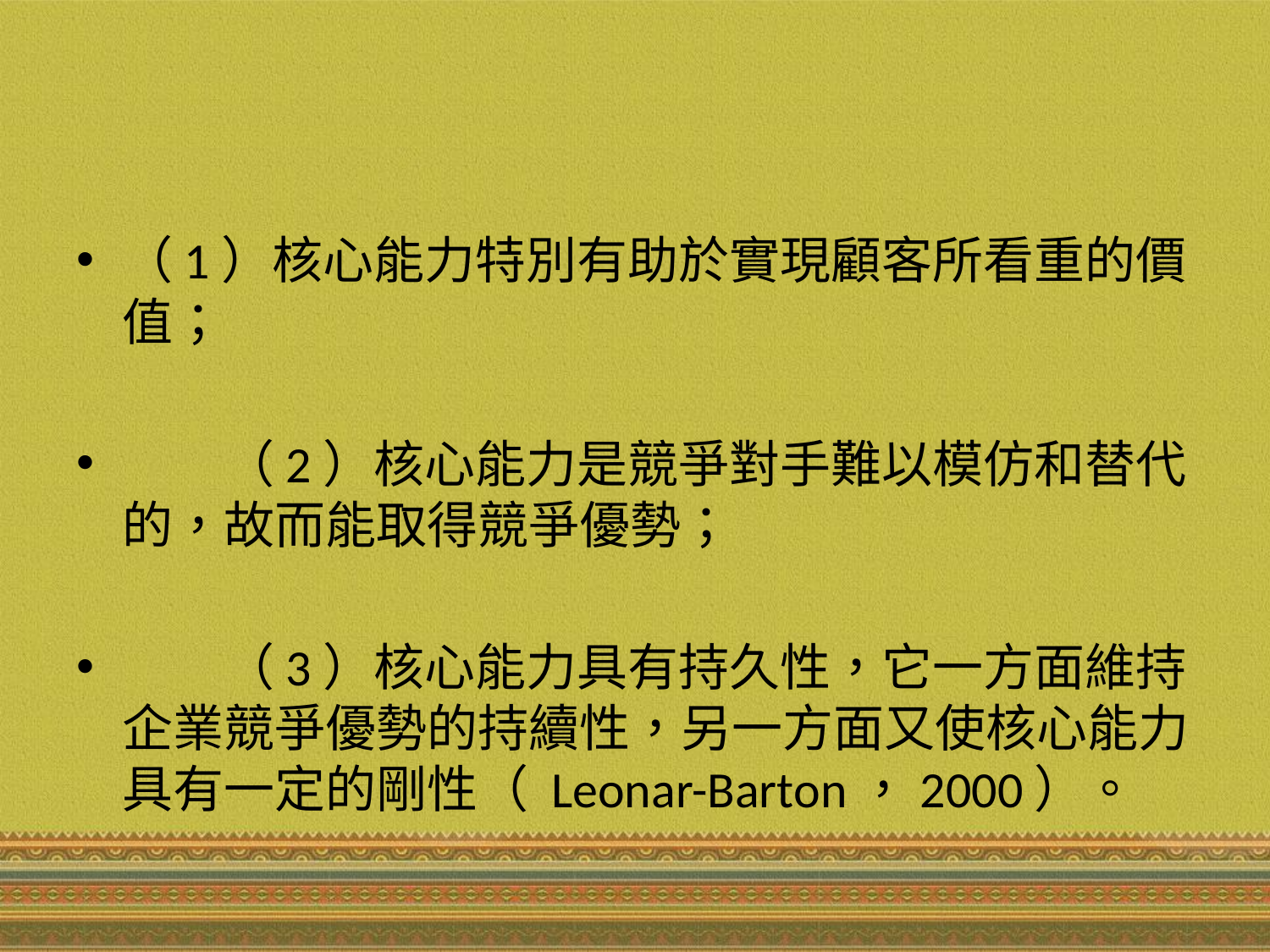

#
（1）核心能力特別有助於實現顧客所看重的價值；

　　（2）核心能力是競爭對手難以模仿和替代的，故而能取得競爭優勢；

　　（3）核心能力具有持久性，它一方面維持企業競爭優勢的持續性，另一方面又使核心能力具有一定的剛性（ Leonar-Barton，2000）。